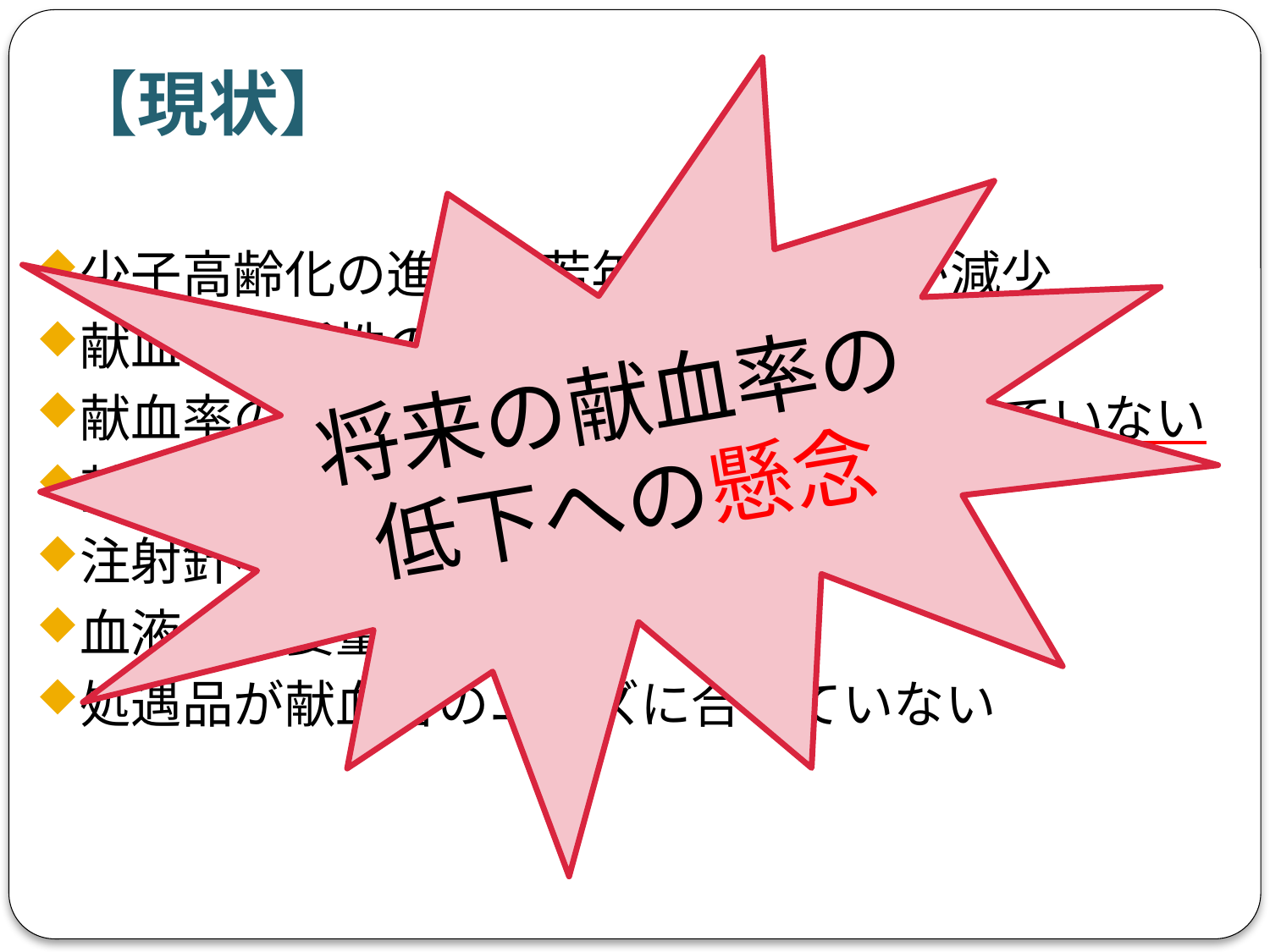

# 【現状】
将来の献血率の低下への懸念
少子高齢化の進行で若年層の献血率が減少
献血の身近性のなさ
献血率のバラつき→効率的な献血ができていない
献血に対する知識不足
注射針への不安
血液の必要量が不明確
処遇品が献血者のニーズに合っていない